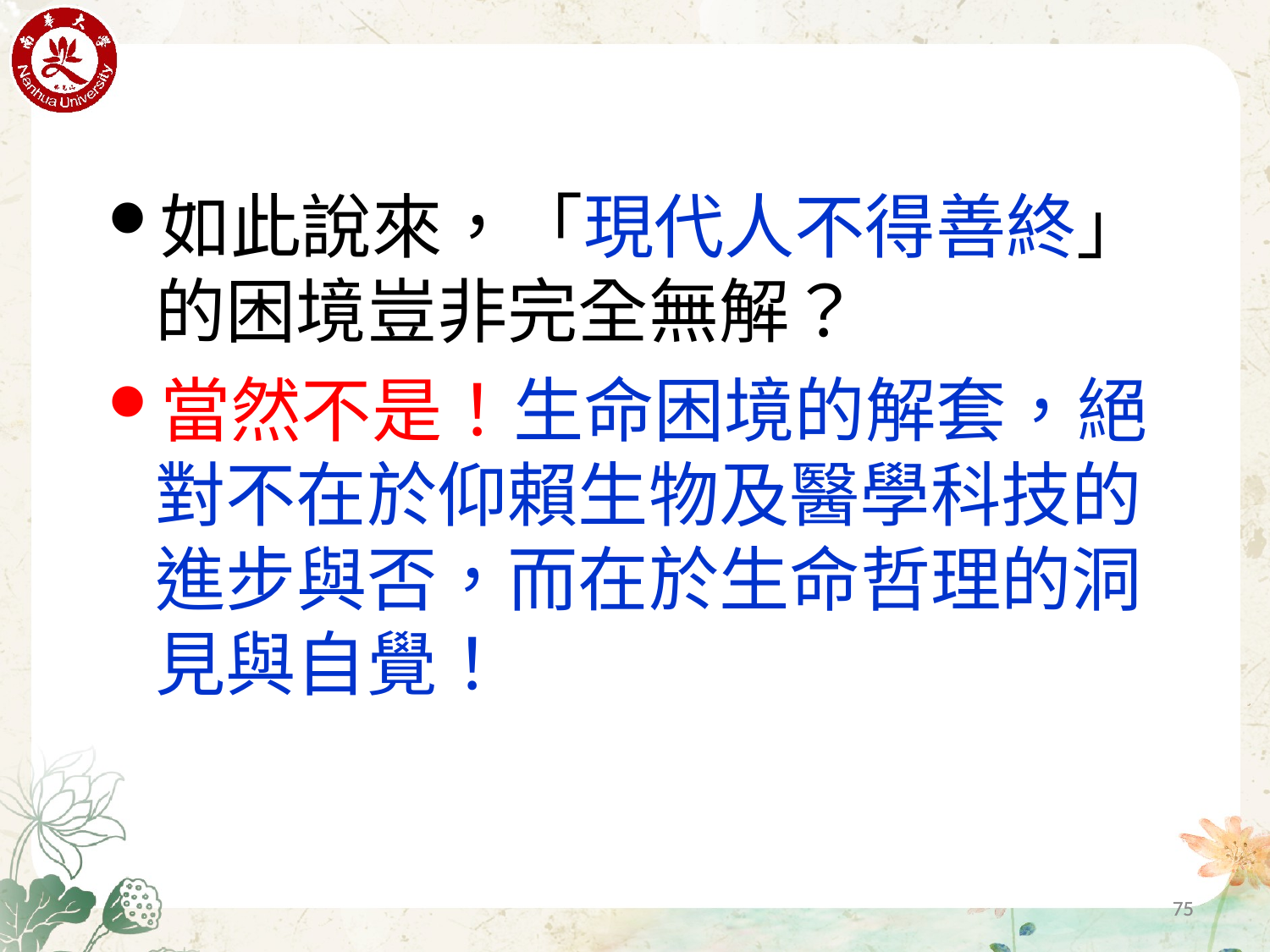

如此說來，「現代人不得善終」的困境豈非完全無解？
當然不是！生命困境的解套，絕對不在於仰賴生物及醫學科技的進步與否，而在於生命哲理的洞見與自覺！
75
75